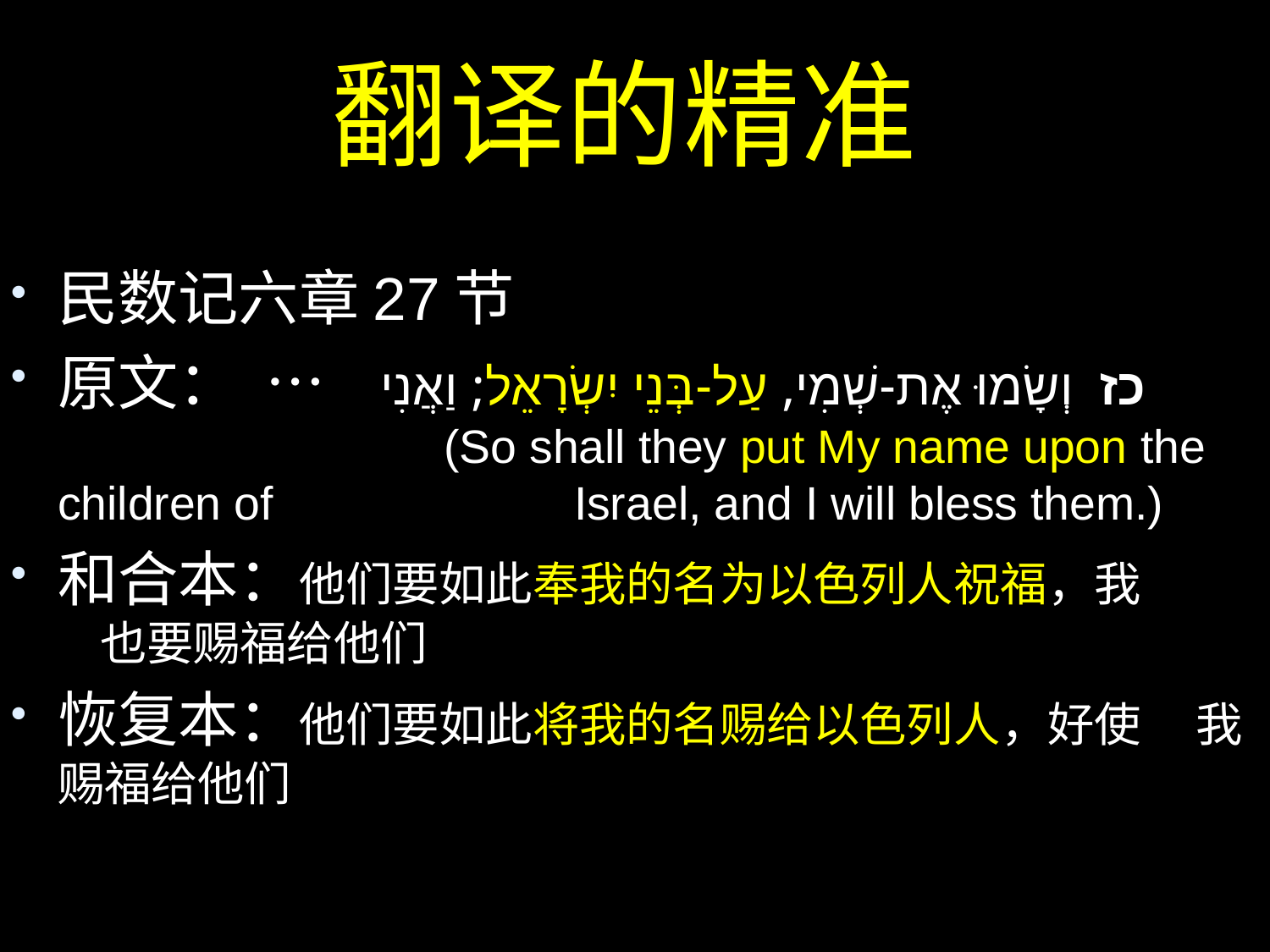

# 翻译的精准
民数记六章27节
原文：  …   כז  וְשָׂמוּ אֶת-שְׁמִי, עַל-בְּנֵי יִשְׂרָאֵל; וַאֲנִי  	       	            (So shall they put My name upon the children of   	            Israel, and I will bless them.)
和合本：他们要如此奉我的名为以色列人祝福，我	               也要赐福给他们
恢复本：他们要如此将我的名赐给以色列人，好使		     我赐福给他们